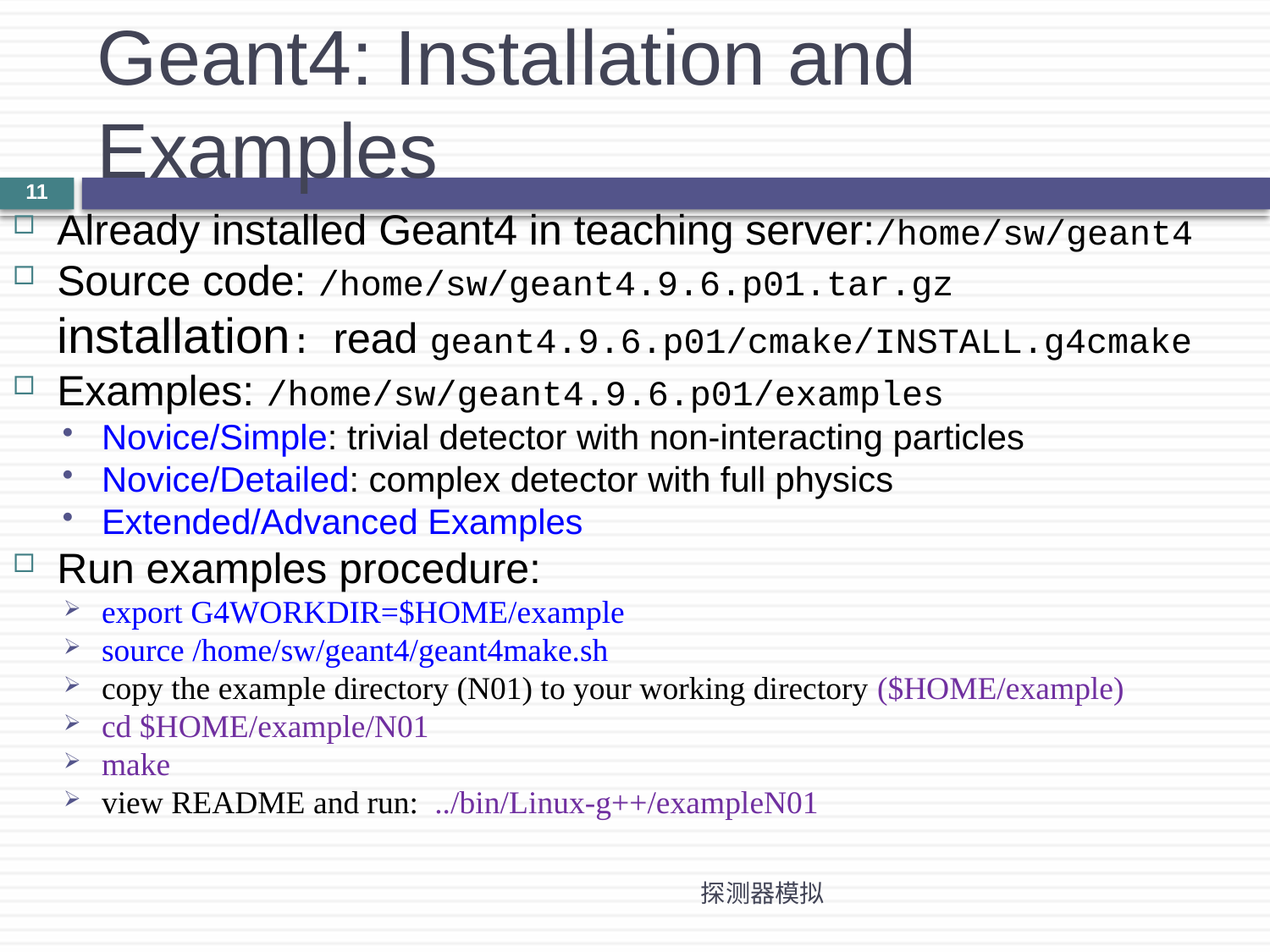

Geant4: Installation and Examples
11
Already installed Geant4 in teaching server:/home/sw/geant4
Source code: /home/sw/geant4.9.6.p01.tar.gz
installation: read geant4.9.6.p01/cmake/INSTALL.g4cmake
Examples: /home/sw/geant4.9.6.p01/examples
Novice/Simple: trivial detector with non-interacting particles
Novice/Detailed: complex detector with full physics
Extended/Advanced Examples
Run examples procedure:
export G4WORKDIR=$HOME/example
source /home/sw/geant4/geant4make.sh
copy the example directory (N01) to your working directory ($HOME/example)
cd $HOME/example/N01
make
view README and run:  ../bin/Linux-g++/exampleN01
探测器模拟